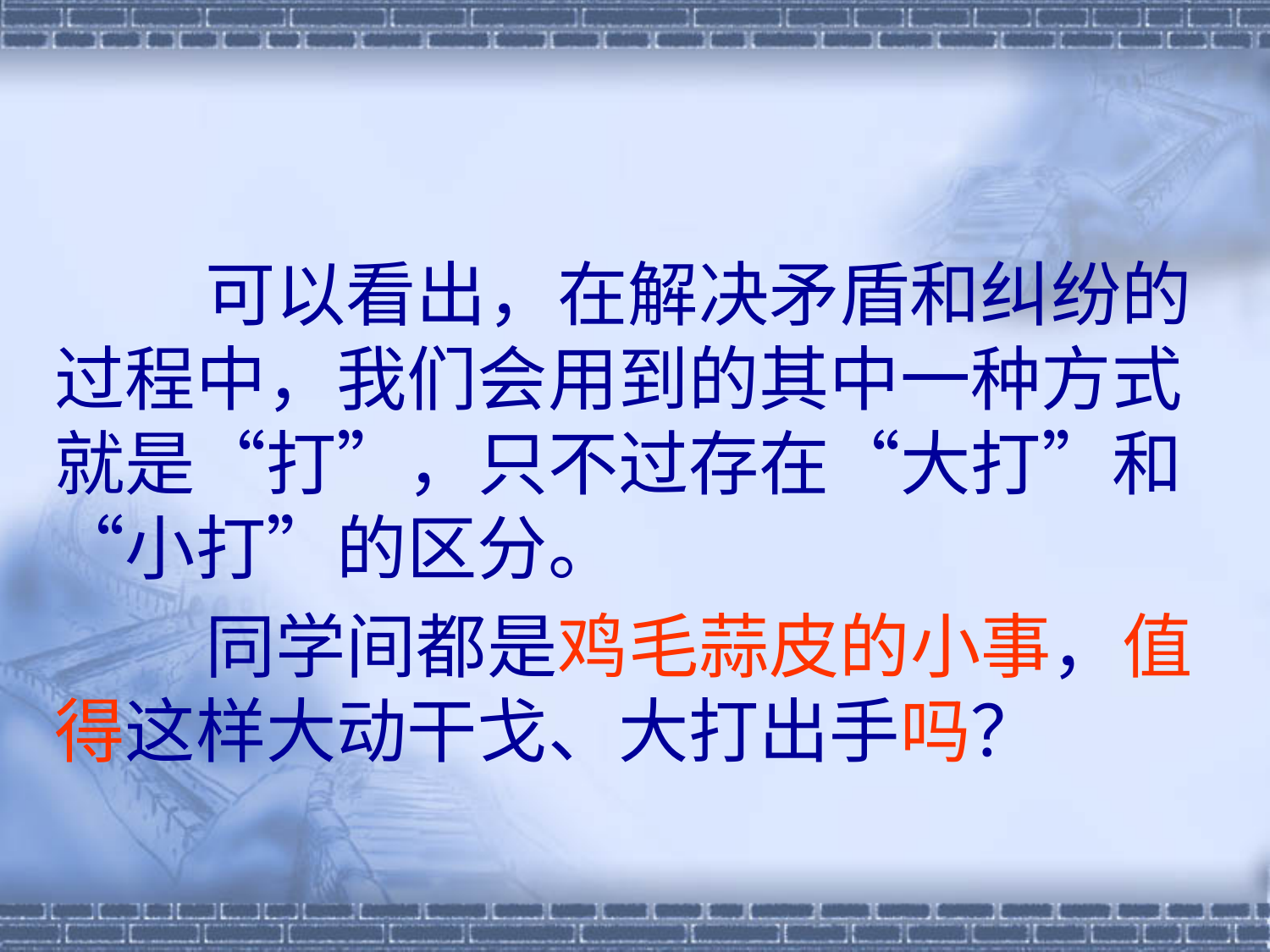

#
可以看出，在解决矛盾和纠纷的过程中，我们会用到的其中一种方式就是“打”，只不过存在“大打”和“小打”的区分。
同学间都是鸡毛蒜皮的小事，值得这样大动干戈、大打出手吗？